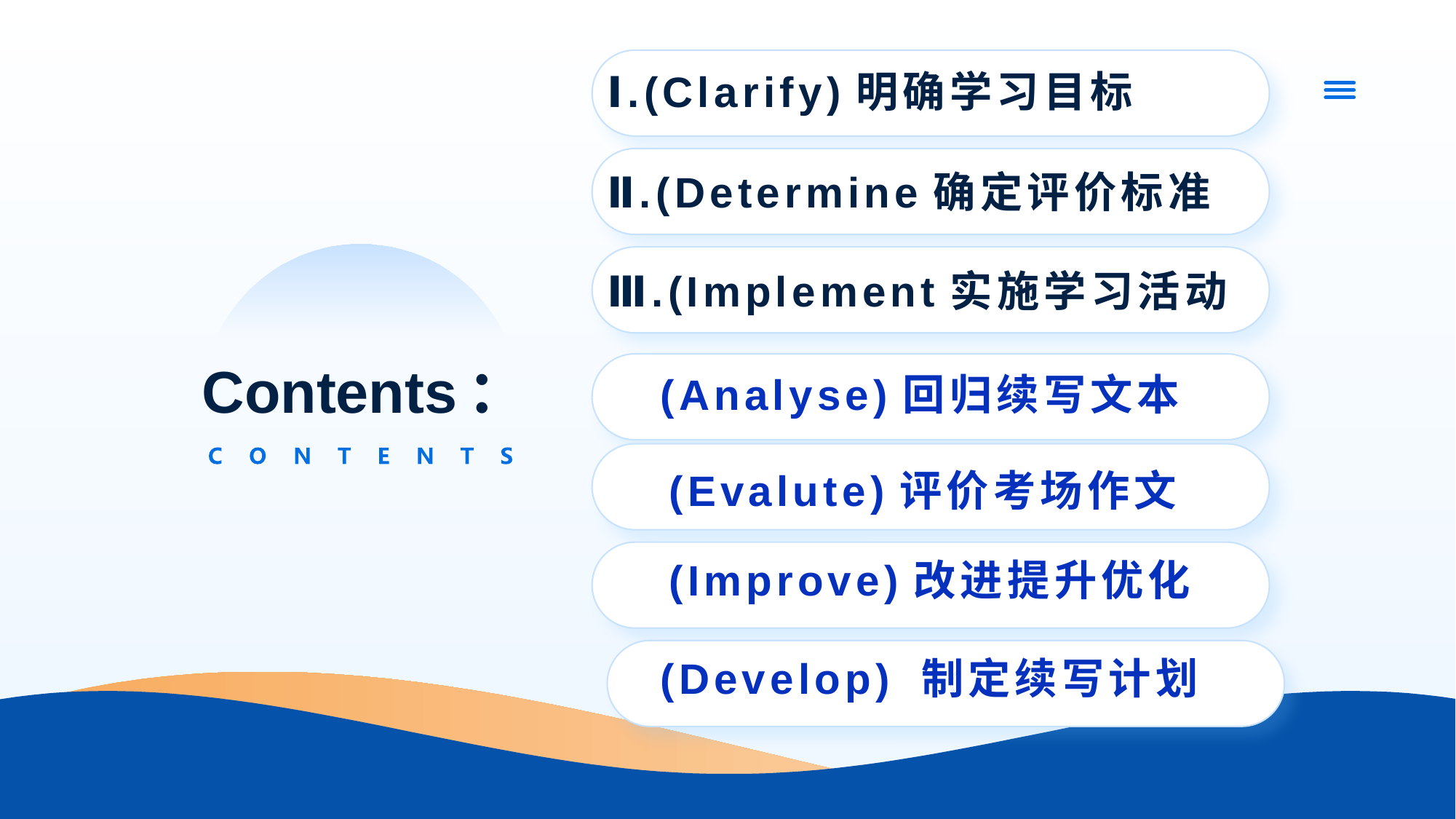

Ⅰ.(Clarify)明确学习目标

Ⅱ.(Determine确定评价标准

Ⅲ.(Implement实施学习活动
# Contents：

(Analyse)回归续写文本

(Evalute)评价考场作文

(Improve)改进提升优化
（
(Develop) 制定续写计划